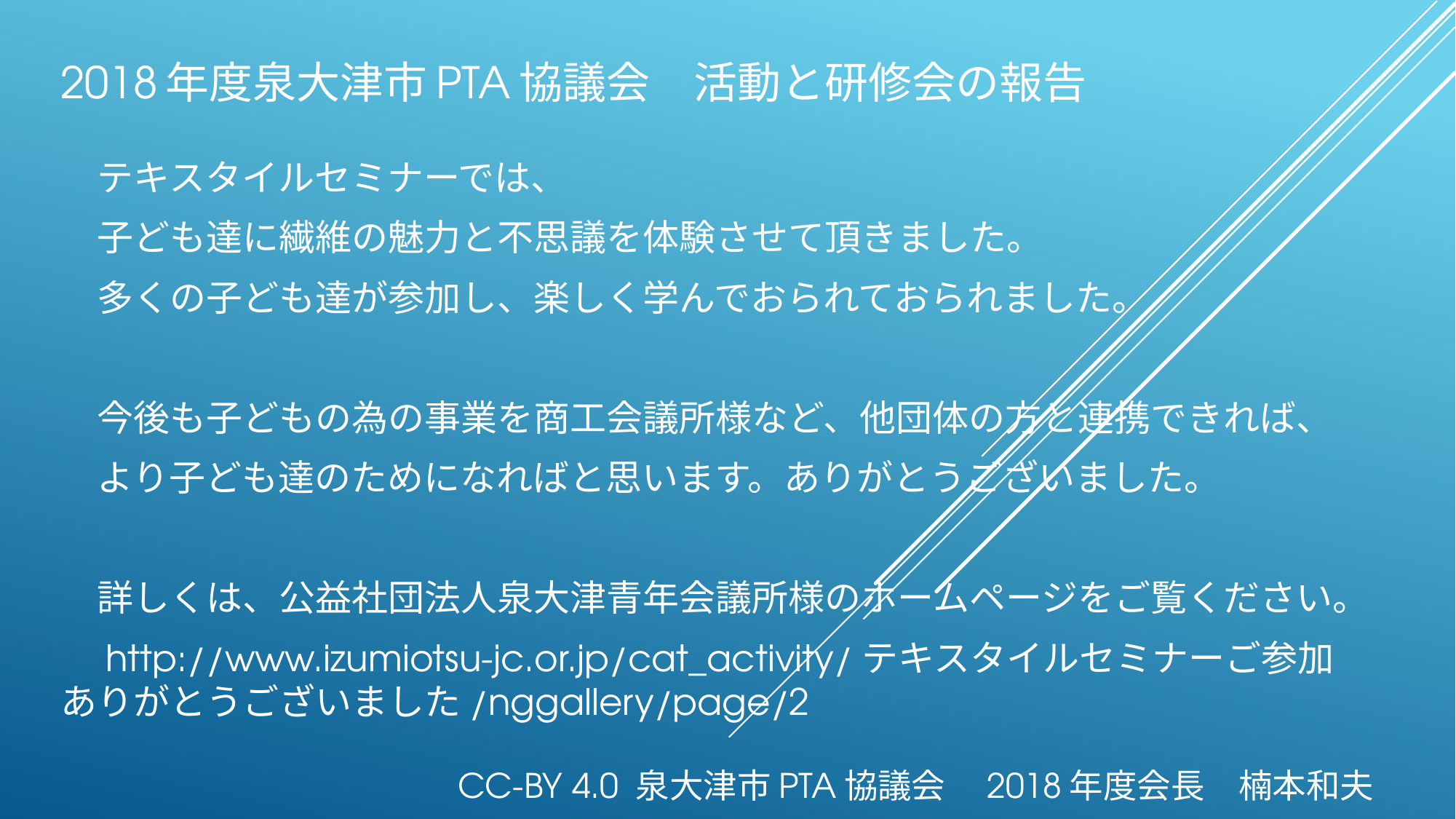

# 2018年度泉大津市PTA協議会　活動と研修会の報告

　テキスタイルセミナーでは、
　子ども達に繊維の魅力と不思議を体験させて頂きました。
　多くの子ども達が参加し、楽しく学んでおられておられました。

　今後も子どもの為の事業を商工会議所様など、他団体の方と連携できれば、
　より子ども達のためになればと思います。ありがとうございました。

　詳しくは、公益社団法人泉大津青年会議所様のホームページをご覧ください。
　http://www.izumiotsu-jc.or.jp/cat_activity/テキスタイルセミナーご参加ありがとうございました/nggallery/page/2
CC-BY 4.0 泉大津市PTA協議会　2018年度会長　楠本和夫